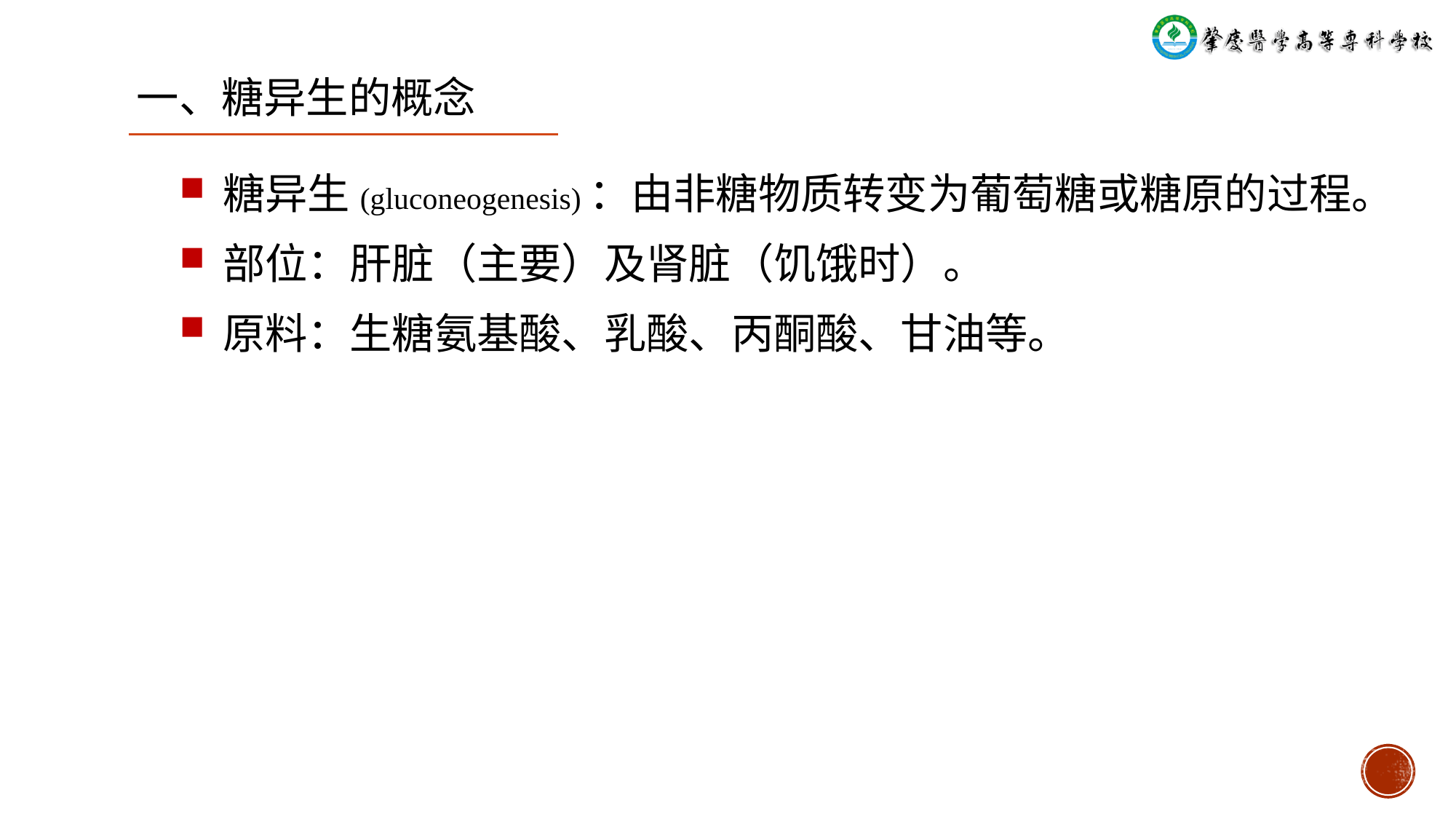

一、糖异生的概念
糖异生(gluconeogenesis)：由非糖物质转变为葡萄糖或糖原的过程。
部位：肝脏（主要）及肾脏（饥饿时）。
原料：生糖氨基酸、乳酸、丙酮酸、甘油等。